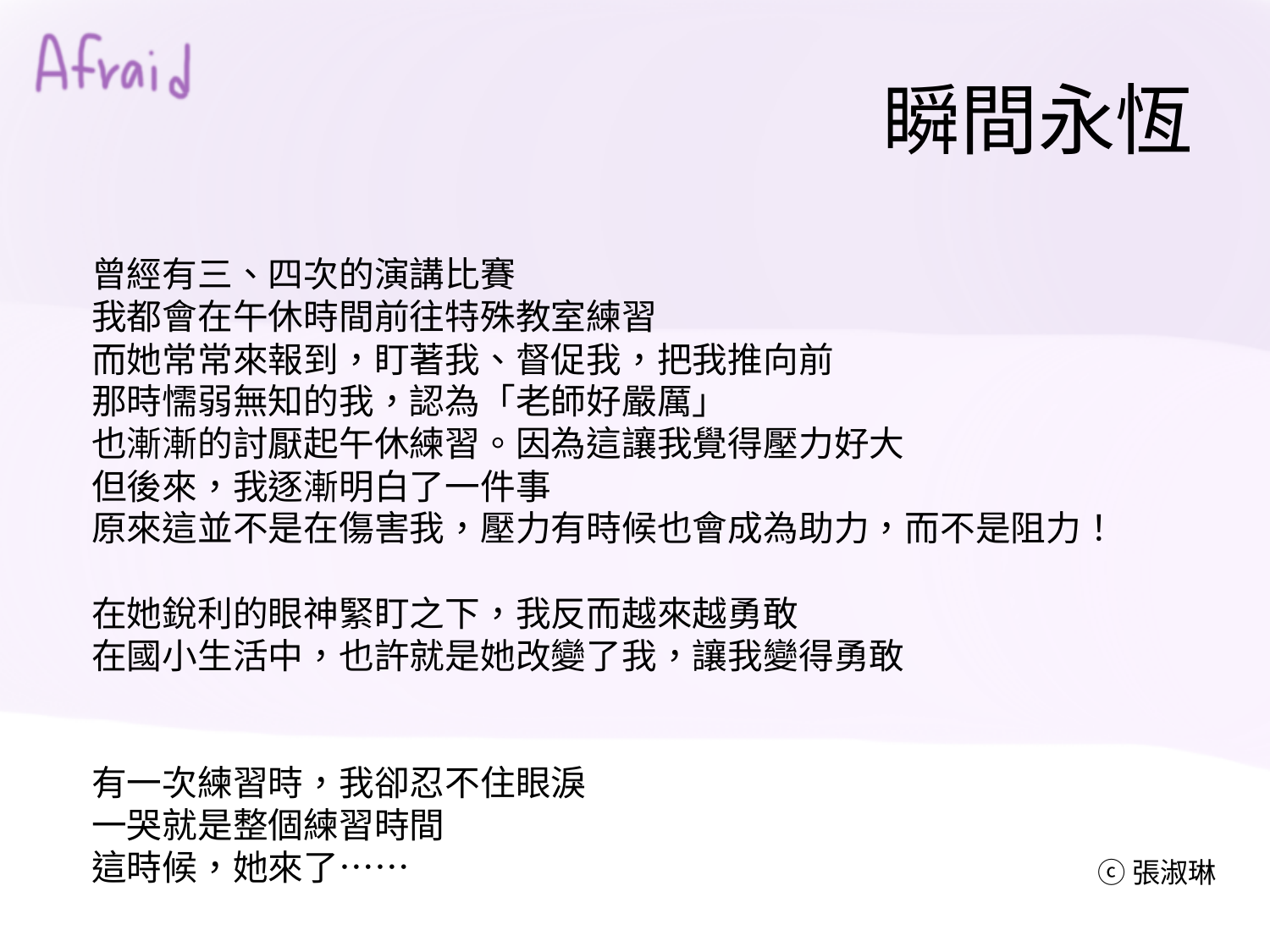

# 瞬間永恆
曾經有三、四次的演講比賽
我都會在午休時間前往特殊教室練習
而她常常來報到，盯著我、督促我，把我推向前
那時懦弱無知的我，認為「老師好嚴厲」
也漸漸的討厭起午休練習。因為這讓我覺得壓力好大
但後來，我逐漸明白了一件事
原來這並不是在傷害我，壓力有時候也會成為助力，而不是阻力！

在她銳利的眼神緊盯之下，我反而越來越勇敢
在國小生活中，也許就是她改變了我，讓我變得勇敢

有一次練習時，我卻忍不住眼淚
一哭就是整個練習時間
這時候，她來了……
ⓒ張淑琳